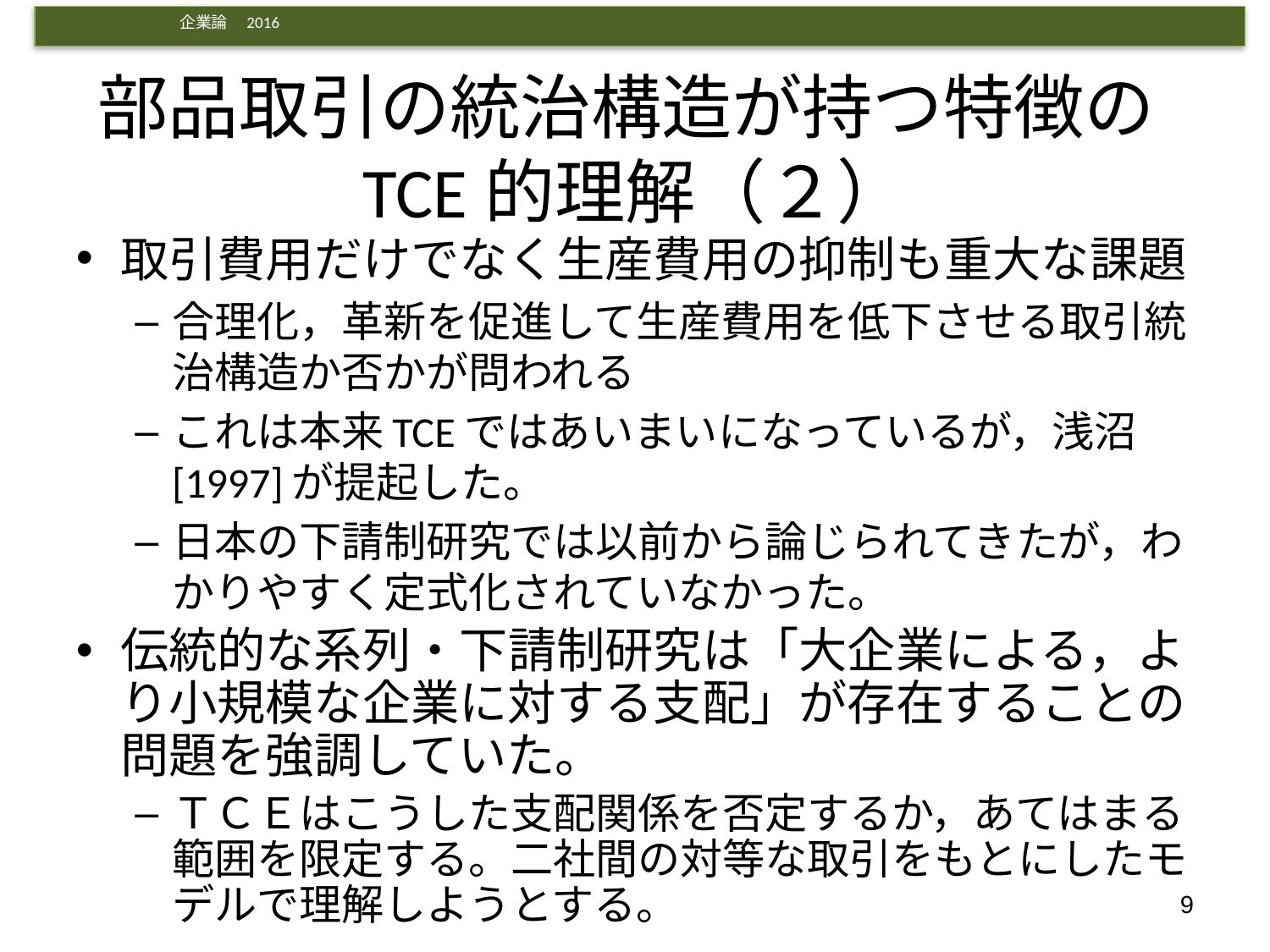

# 部品取引の統治構造が持つ特徴のTCE的理解（２）
取引費用だけでなく生産費用の抑制も重大な課題
合理化，革新を促進して生産費用を低下させる取引統治構造か否かが問われる
これは本来TCEではあいまいになっているが，浅沼[1997]が提起した。
日本の下請制研究では以前から論じられてきたが，わかりやすく定式化されていなかった。
伝統的な系列・下請制研究は「大企業による，より小規模な企業に対する支配」が存在することの問題を強調していた。
ＴＣＥはこうした支配関係を否定するか，あてはまる範囲を限定する。二社間の対等な取引をもとにしたモデルで理解しようとする。

9